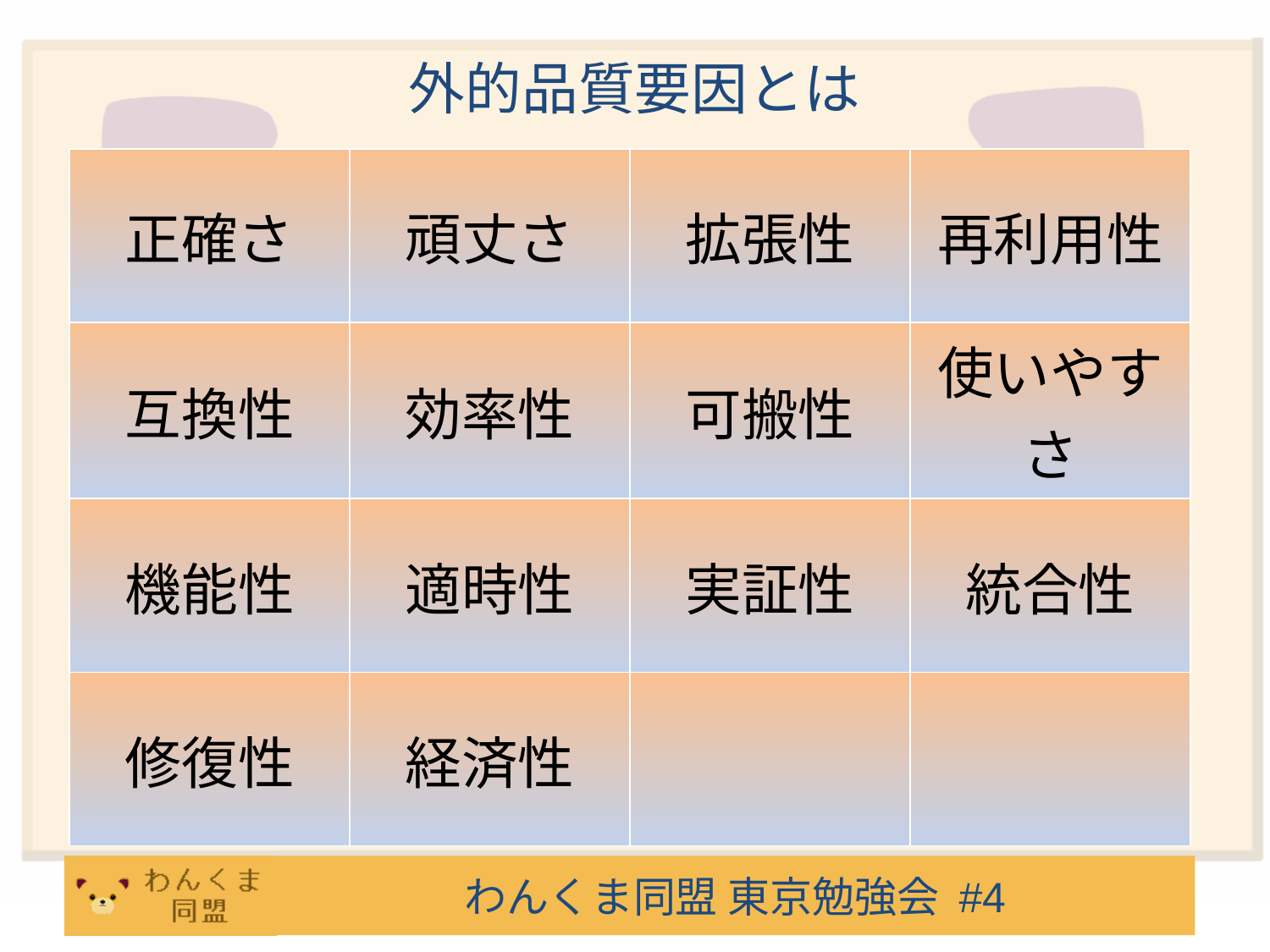

# 外的品質要因とは
| 正確さ | 頑丈さ | 拡張性 | 再利用性 |
| --- | --- | --- | --- |
| 互換性 | 効率性 | 可搬性 | 使いやすさ |
| 機能性 | 適時性 | 実証性 | 統合性 |
| 修復性 | 経済性 |  |  |